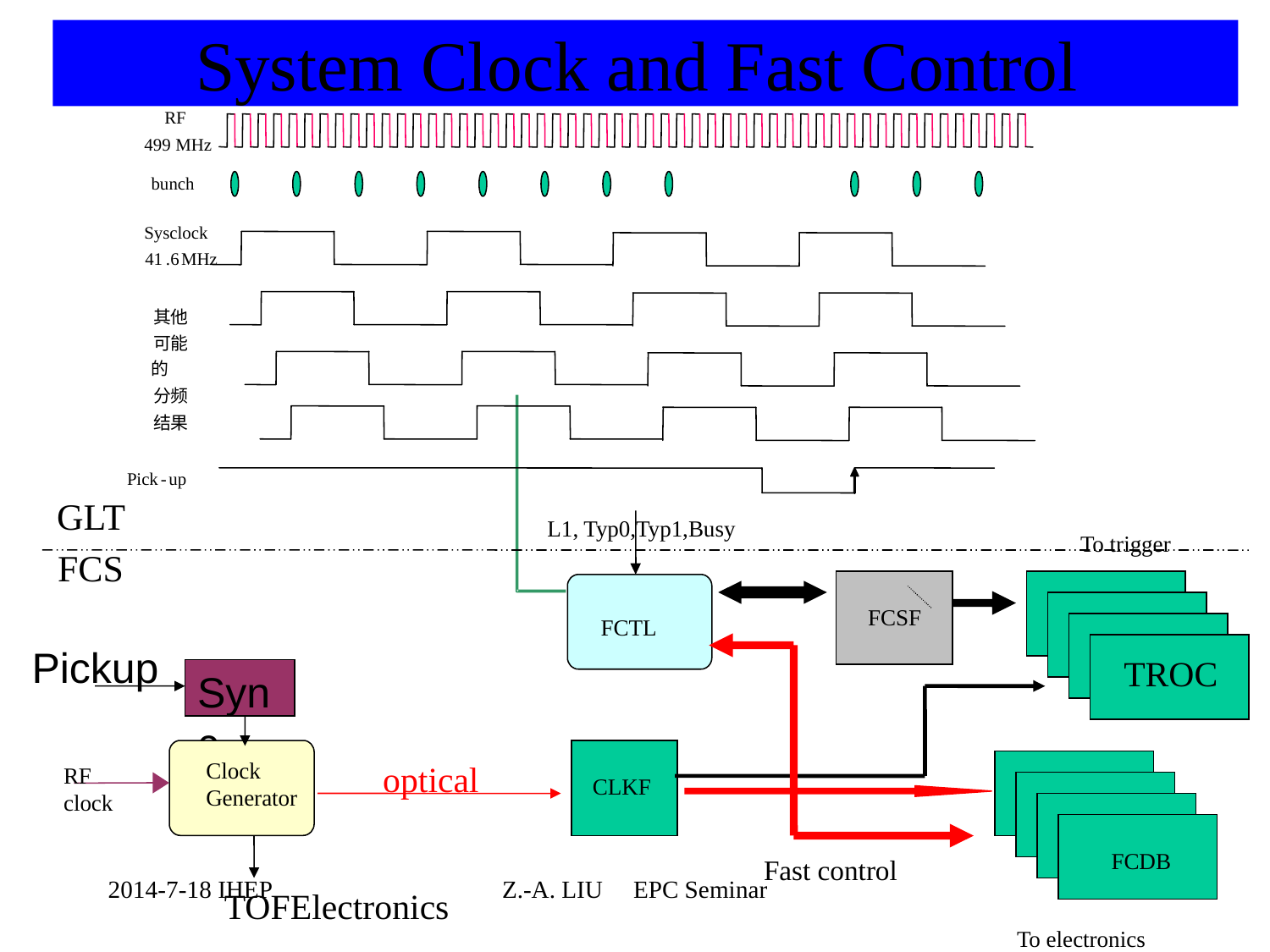

# System Clock and Fast Control
RF

499
MHz

bunch
Sysclock

41
.
6
MHz

其他
可能

的
分频

结果

Pick
-
up
GLT

L1, Typ0,Typ1,Busy
To trigger
FCS

FCSF

FCTL

Pickup

TROC
Sync

optical

Clock
Generator
RF
clock

CLKF

Fast control
FCDB
2014-7-18 IHEP
57
Z.-A. LIU     EPC Seminar
TOFElectronics
To electronics